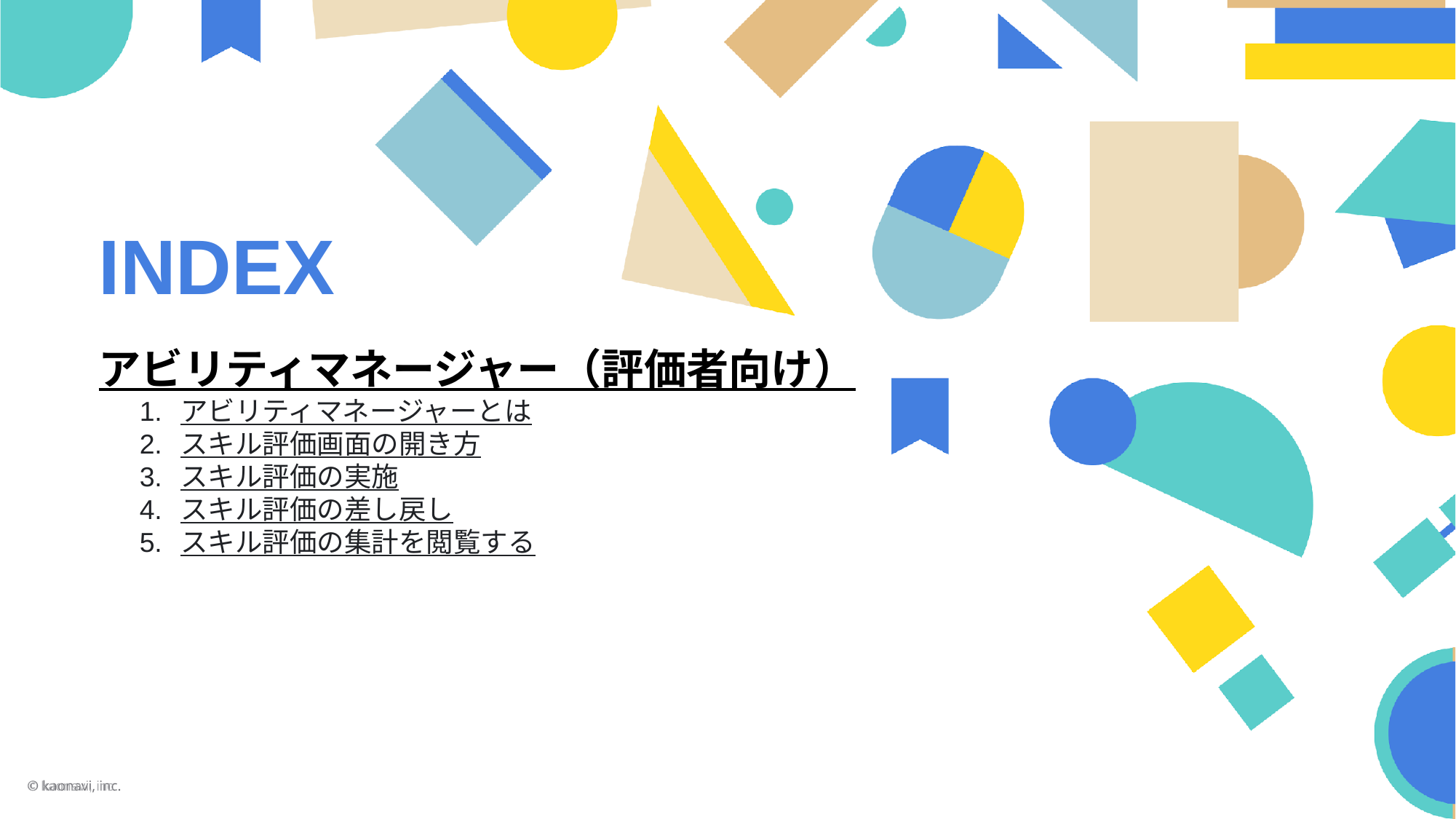

INDEX
アビリティマネージャー（評価者向け）
アビリティマネージャーとは
スキル評価画面の開き方
スキル評価の実施
スキル評価の差し戻し
スキル評価の集計を閲覧する
© kaonavi, inc.